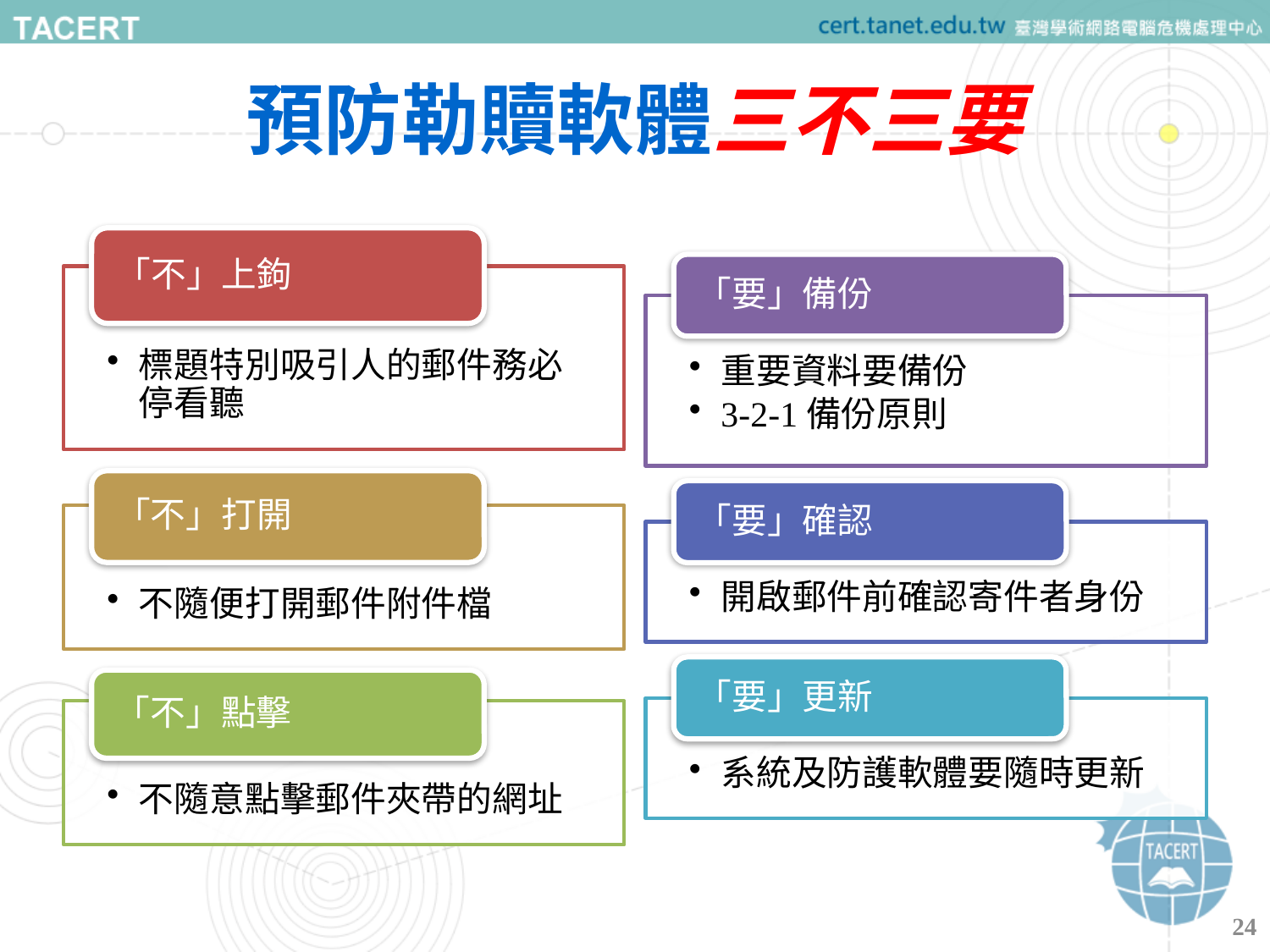

# 預防勒贖軟體三不三要
標題特別吸引人的郵件務必停看聽
「不」上鉤
不隨便打開郵件附件檔
「不」打開
不隨意點擊郵件夾帶的網址
「不」點擊
重要資料要備份
3-2-1備份原則
「要」備份
開啟郵件前確認寄件者身份
「要」確認
系統及防護軟體要隨時更新
「要」更新
24